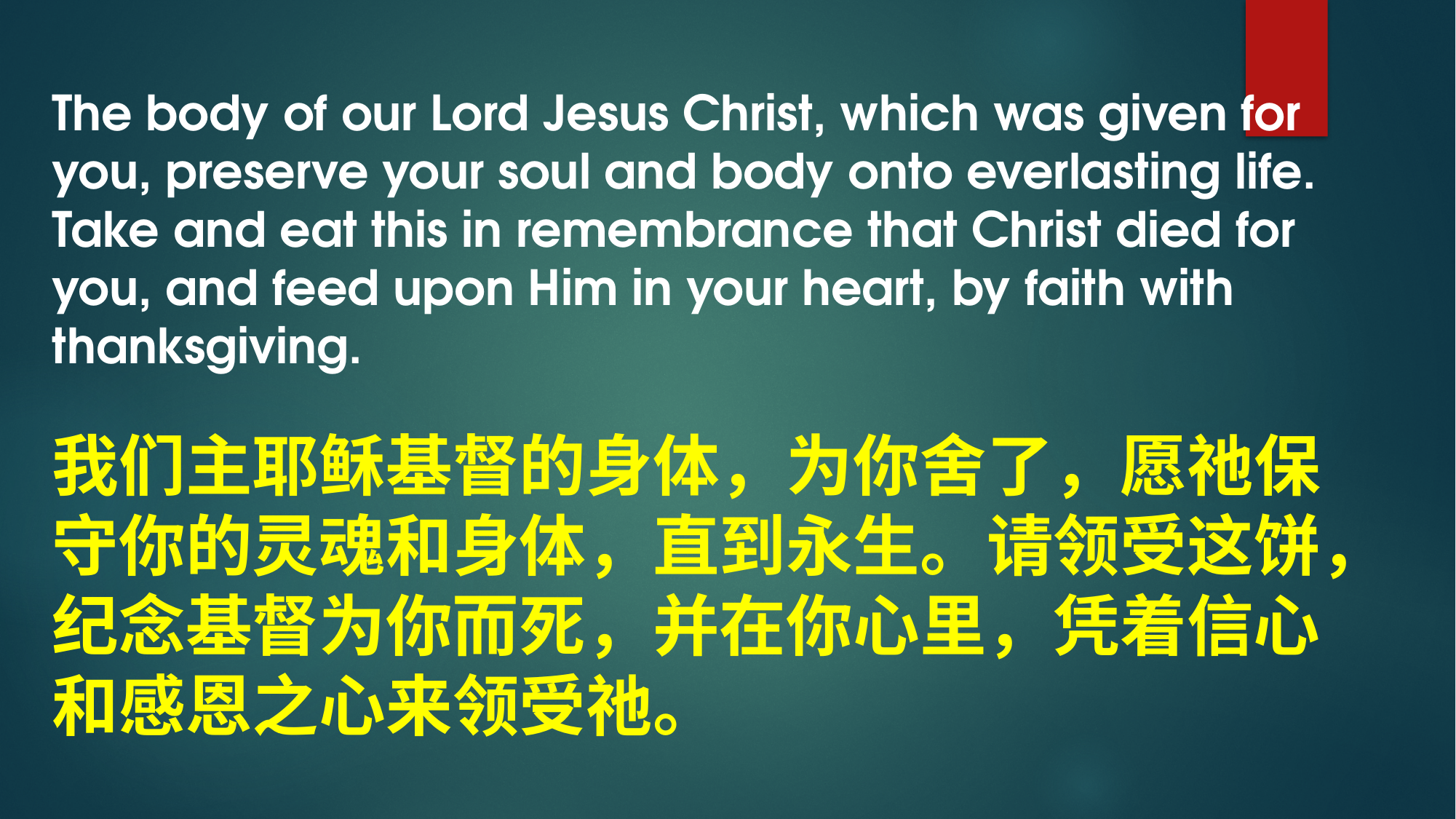

The body of our Lord Jesus Christ, which was given for you, preserve your soul and body onto everlasting life. Take and eat this in remembrance that Christ died for you, and feed upon Him in your heart, by faith with thanksgiving.

我们主耶稣基督的身体，为你舍了，愿祂保守你的灵魂和身体，直到永生。请领受这饼，纪念基督为你而死，并在你心里，凭着信心和感恩之心来领受祂。